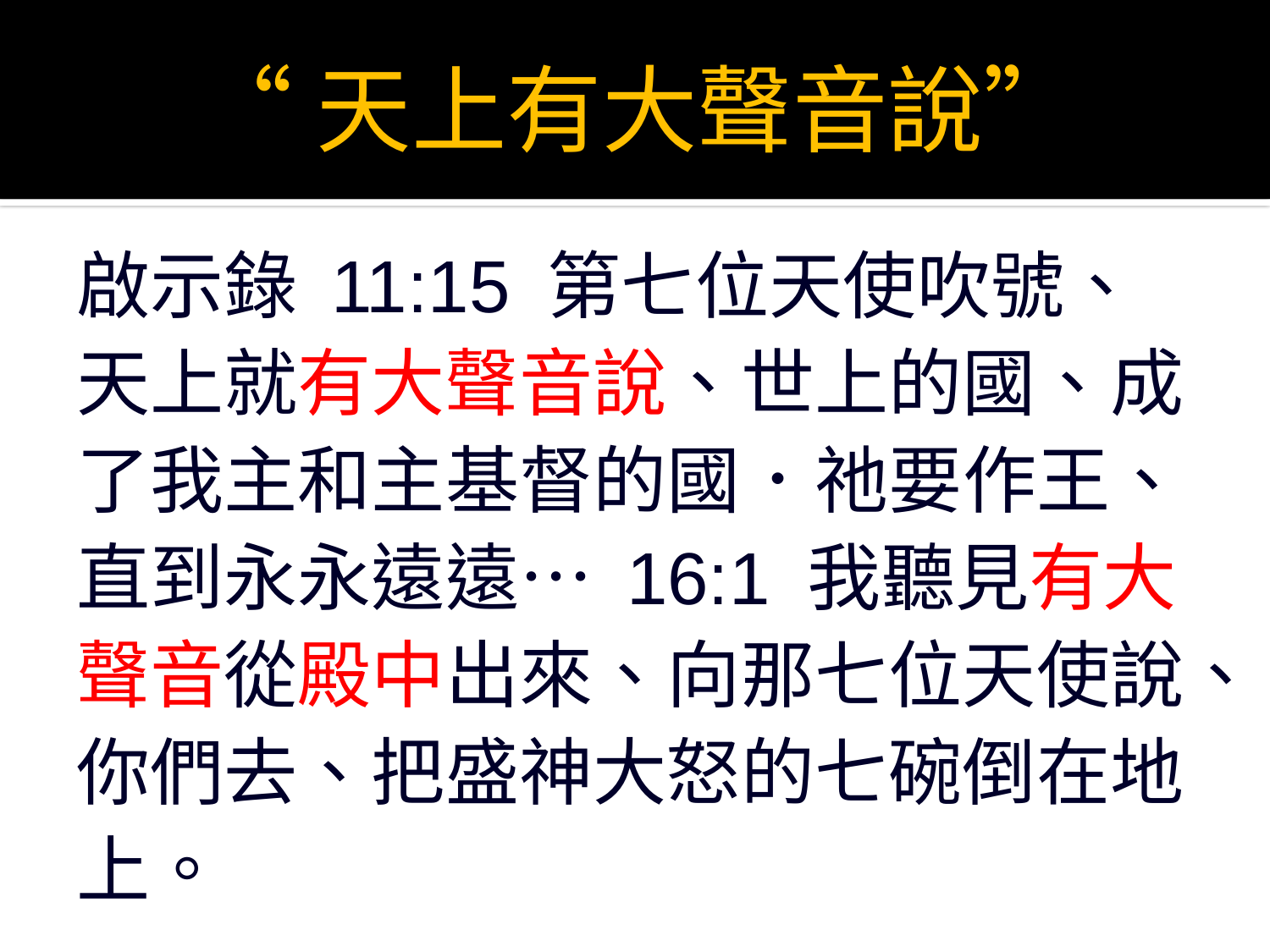

# “天上有大聲音說”
啟示錄 11:15 第七位天使吹號、天上就有大聲音說、世上的國、成了我主和主基督的國．祂要作王、直到永永遠遠… 16:1 我聽見有大聲音從殿中出來、向那七位天使說、你們去、把盛神大怒的七碗倒在地上。